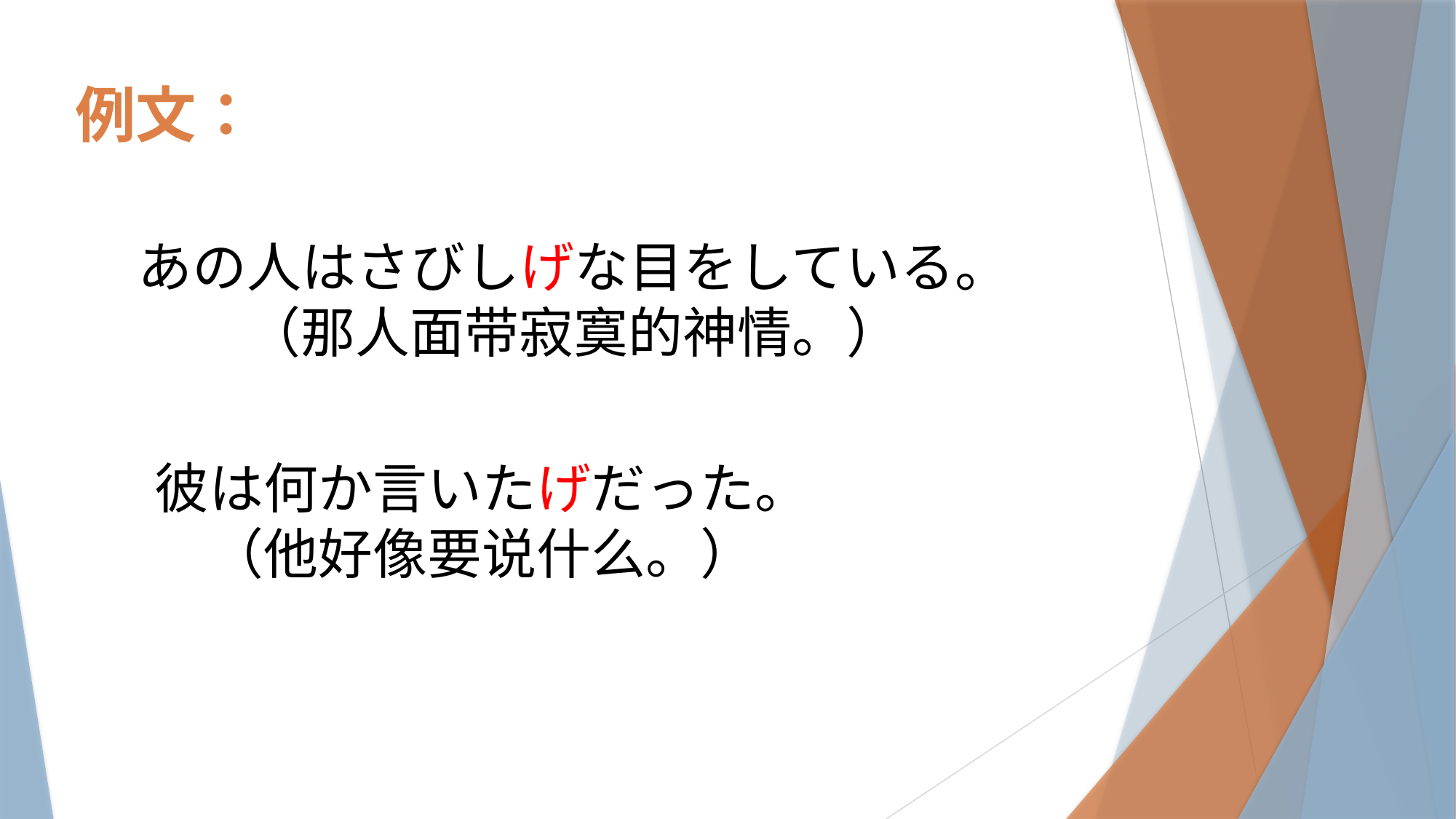

例文：
あの人はさびしげな目をしている。
（那人面带寂寞的神情。）
彼は何か言いたげだった。
（他好像要说什么。）